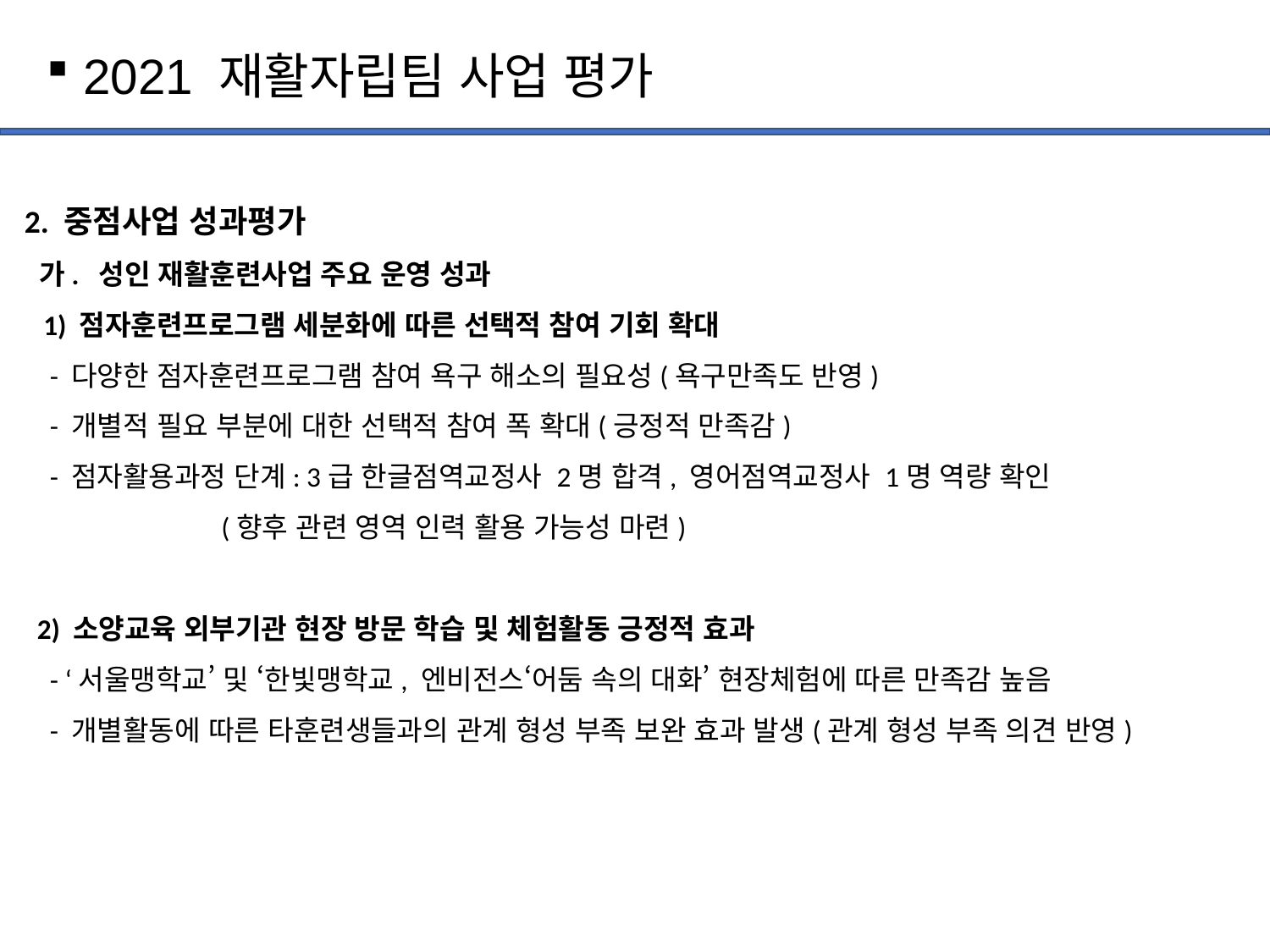

2021 재활자립팀 사업 평가

2. 중점사업 성과평가
 가.  성인 재활훈련사업 주요 운영 성과
   1) 점자훈련프로그램 세분화에 따른 선택적 참여 기회 확대
    - 다양한 점자훈련프로그램 참여 욕구 해소의 필요성(욕구만족도 반영)
    - 개별적 필요 부분에 대한 선택적 참여 폭 확대(긍정적 만족감)
    - 점자활용과정 단계: 3급 한글점역교정사 2명 합격, 영어점역교정사 1명 역량 확인
                               (향후 관련 영역 인력 활용 가능성 마련)

  2) 소양교육 외부기관 현장 방문 학습 및 체험활동 긍정적 효과
    - ‘서울맹학교’ 및 ‘한빛맹학교, 엔비전스‘어둠 속의 대화’ 현장체험에 따른 만족감 높음
    - 개별활동에 따른 타훈련생들과의 관계 형성 부족 보완 효과 발생(관계 형성 부족 의견 반영)